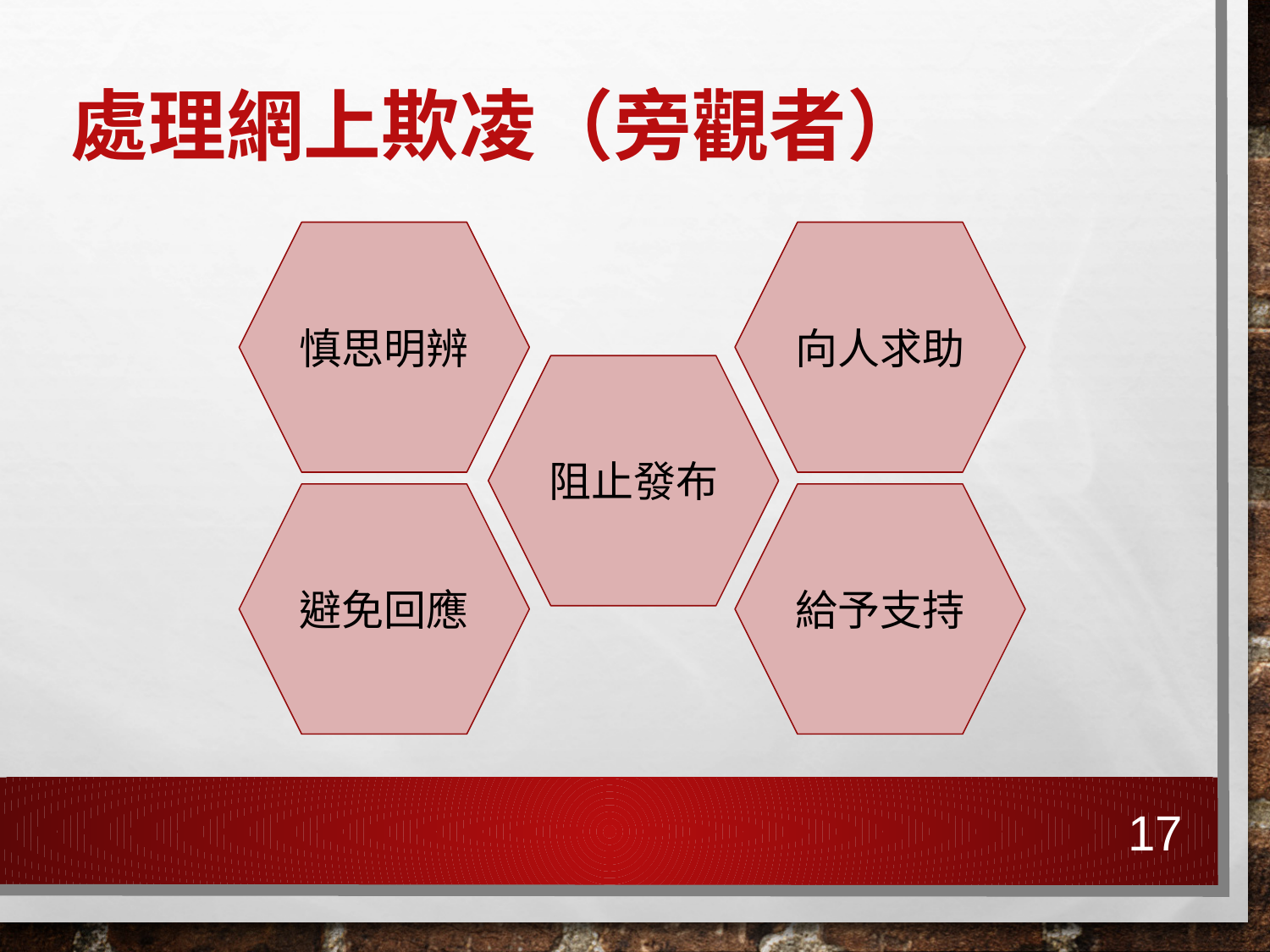

# 處理網上欺凌（旁觀者）
向人求助
慎思明辨
阻止發布
給予支持
避免回應
17